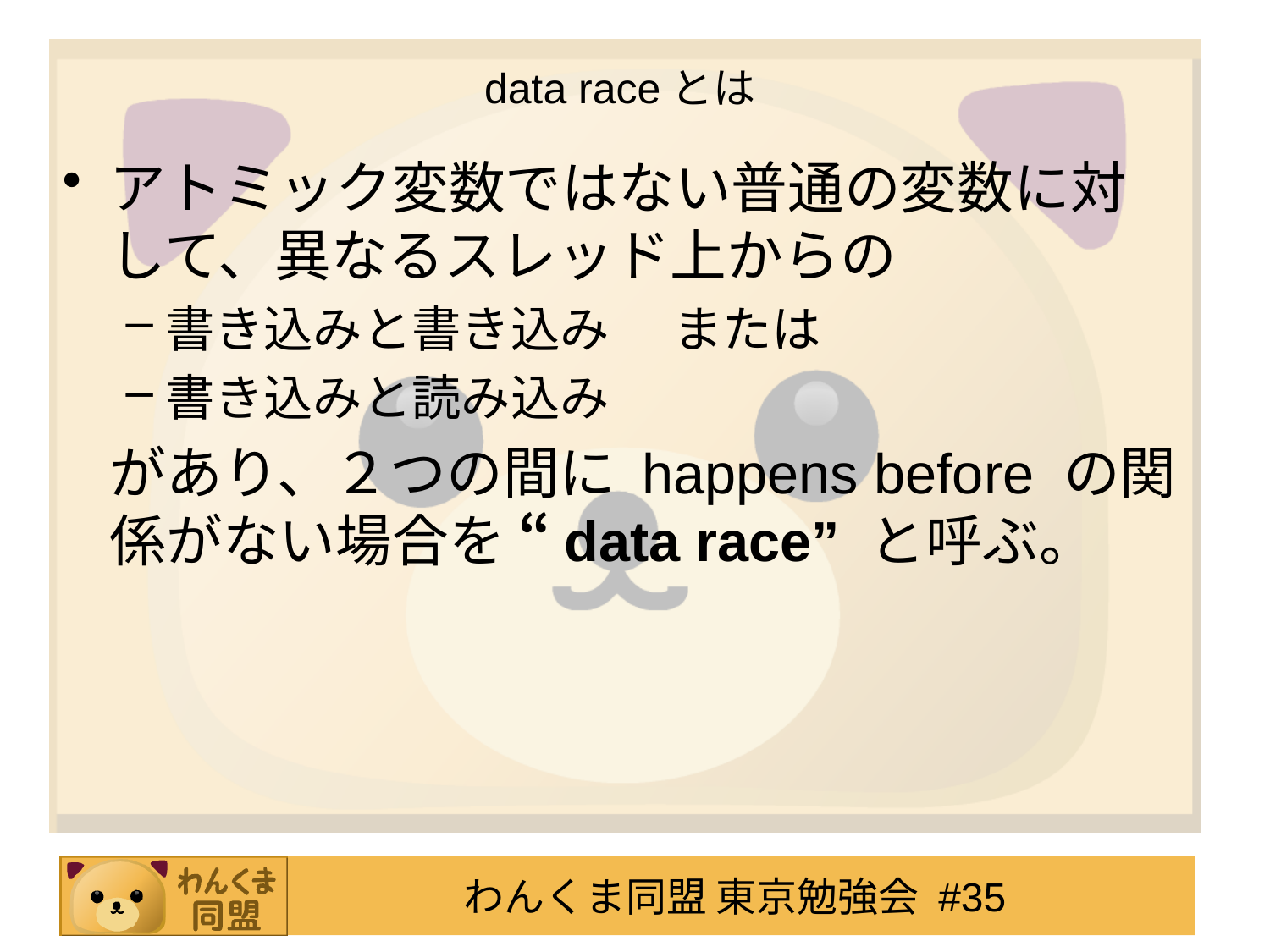

# data raceとは
アトミック変数ではない普通の変数に対して、異なるスレッド上からの
書き込みと書き込み	または
書き込みと読み込み
	があり、２つの間に happens before の関係がない場合を “data race” と呼ぶ。